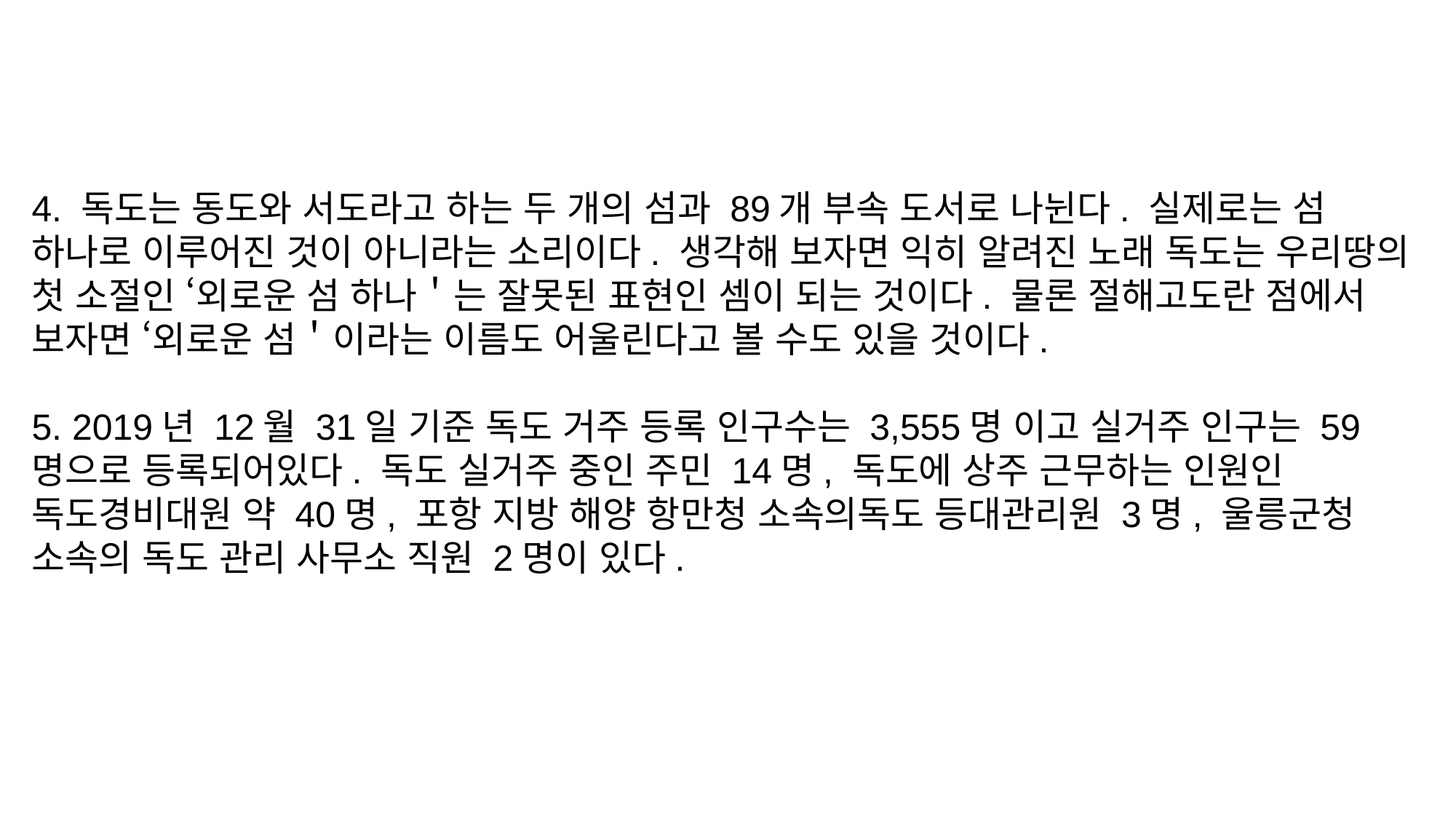

4. 독도는 동도와 서도라고 하는 두 개의 섬과 89개 부속 도서로 나뉜다. 실제로는 섬 하나로 이루어진 것이 아니라는 소리이다. 생각해 보자면 익히 알려진 노래 독도는 우리땅의 첫 소절인 ‘외로운 섬 하나＇는 잘못된 표현인 셈이 되는 것이다. 물론 절해고도란 점에서 보자면 ‘외로운 섬＇이라는 이름도 어울린다고 볼 수도 있을 것이다.

5. 2019년 12월 31일 기준 독도 거주 등록 인구수는 3,555명 이고 실거주 인구는 59명으로 등록되어있다. 독도 실거주 중인 주민 14명, 독도에 상주 근무하는 인원인 독도경비대원 약 40명, 포항 지방 해양 항만청 소속의독도 등대관리원 3명, 울릉군청 소속의 독도 관리 사무소 직원 2명이 있다.